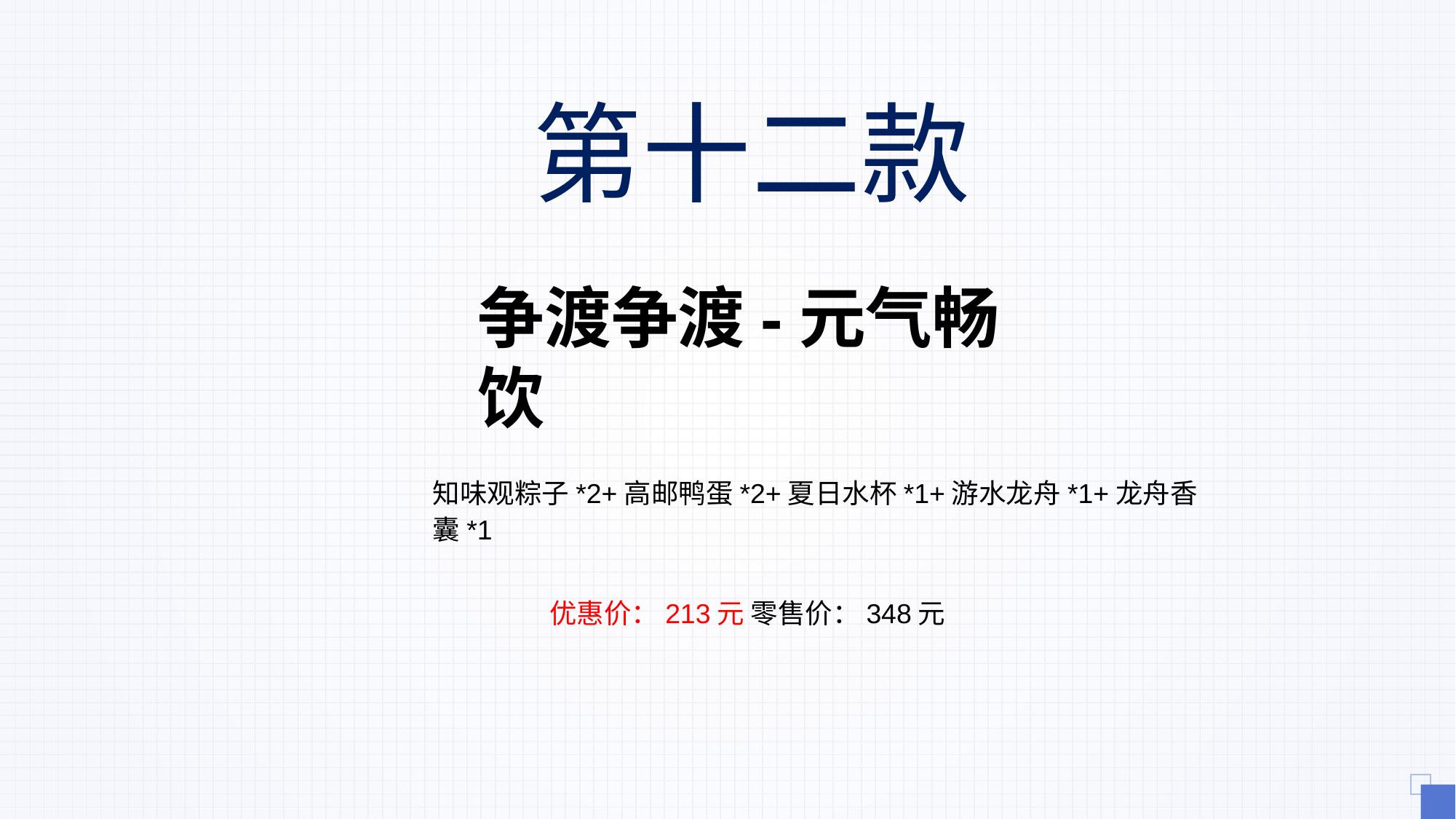

第十二款
争渡争渡-元气畅饮
知味观粽子*2+高邮鸭蛋*2+夏日水杯*1+游水龙舟*1+龙舟香囊*1
优惠价：213元 零售价：348元